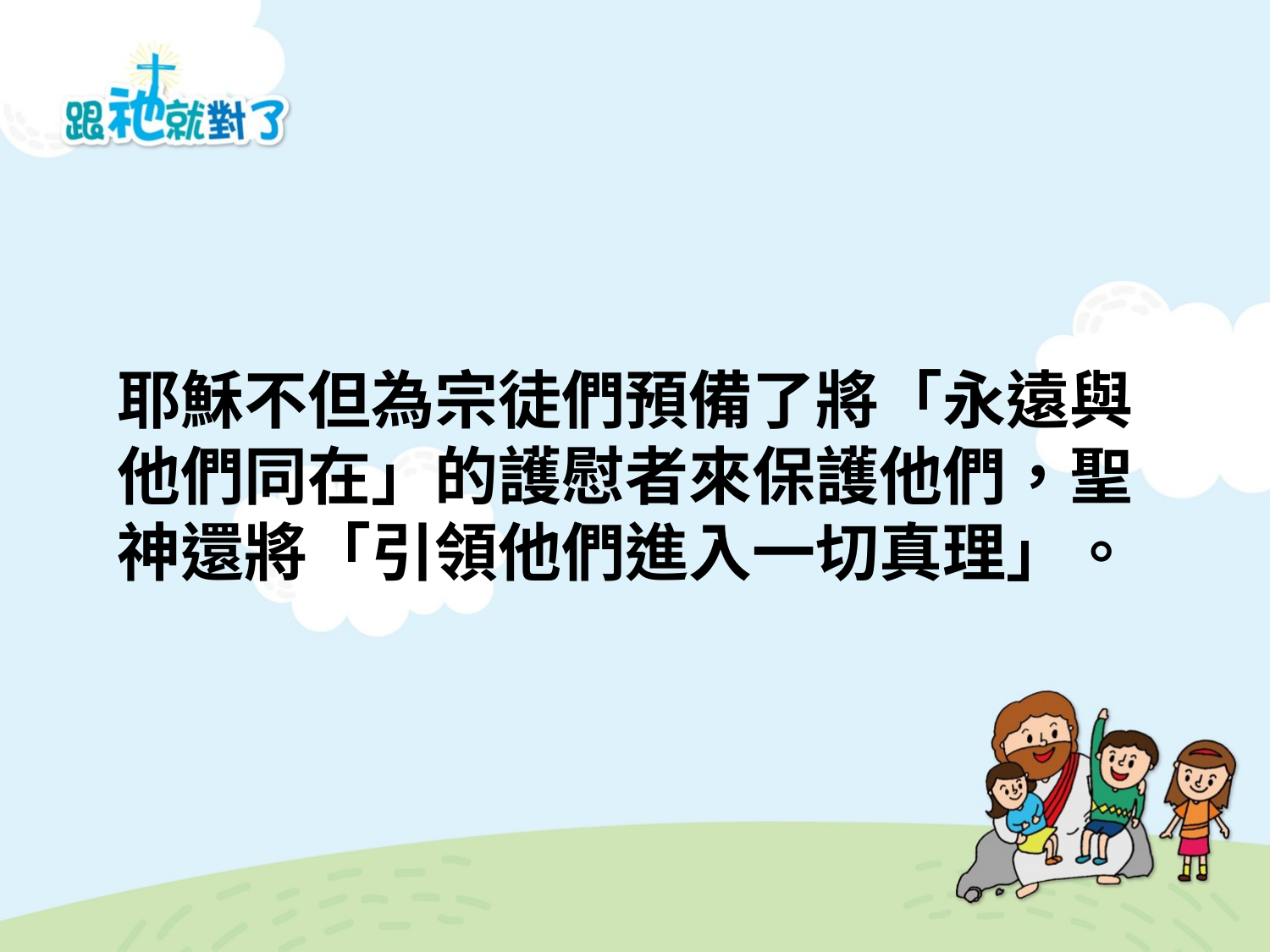

耶穌不但為宗徒們預備了將「永遠與他們同在」的護慰者來保護他們，聖神還將「引領他們進入一切真理」。